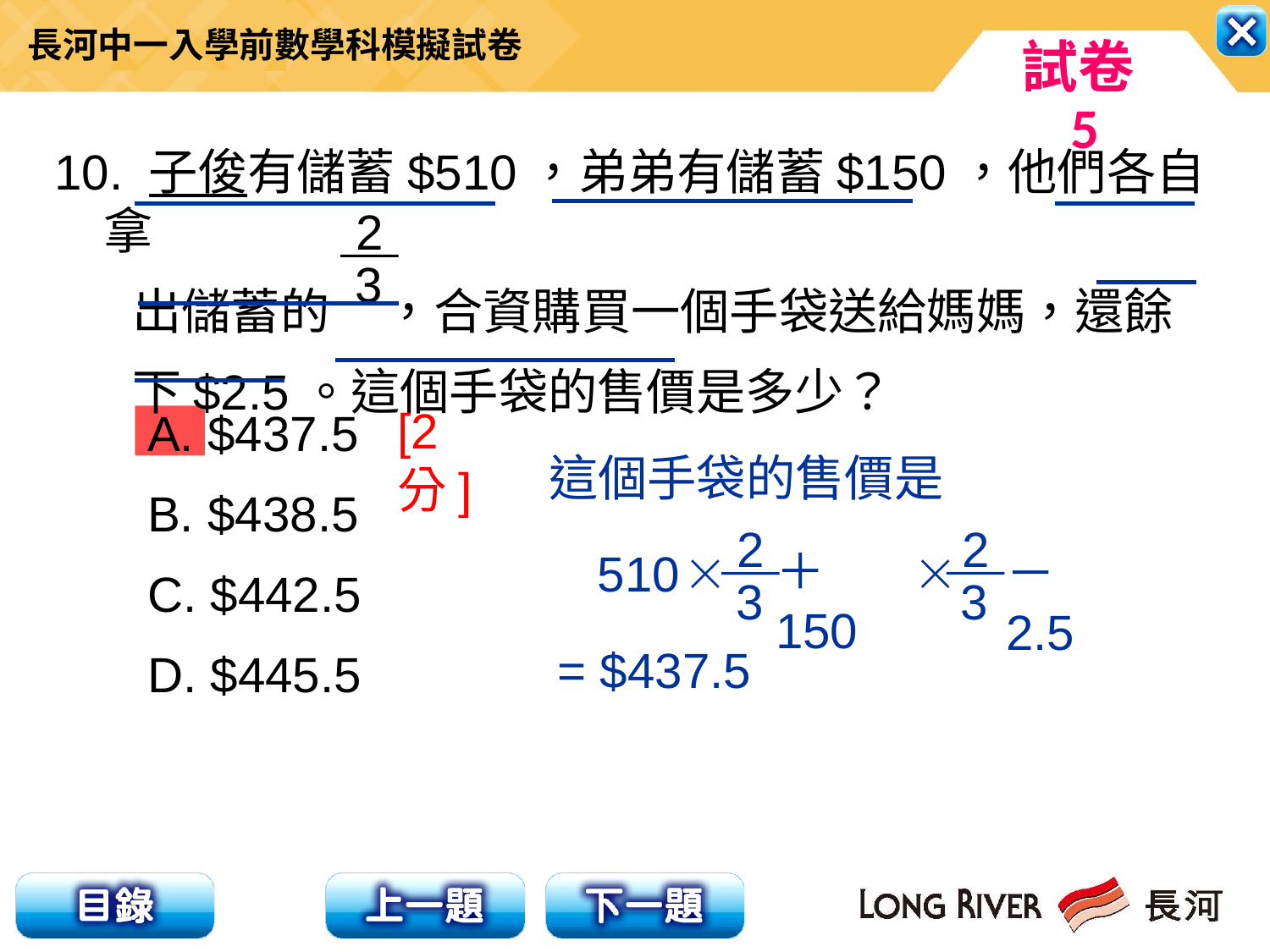

10. 子俊有儲蓄$510，弟弟有儲蓄$150，他們各自拿
      出儲蓄的     ，合資購買一個手袋送給媽媽，還餘
      下$2.5。這個手袋的售價是多少？
2
3

[2分]
A. $437.5
B. $438.5
C. $442.5
D. $445.5

這個手袋的售價是
2
3

×
2
×
3

＋150
－ 2.5
510
= $437.5